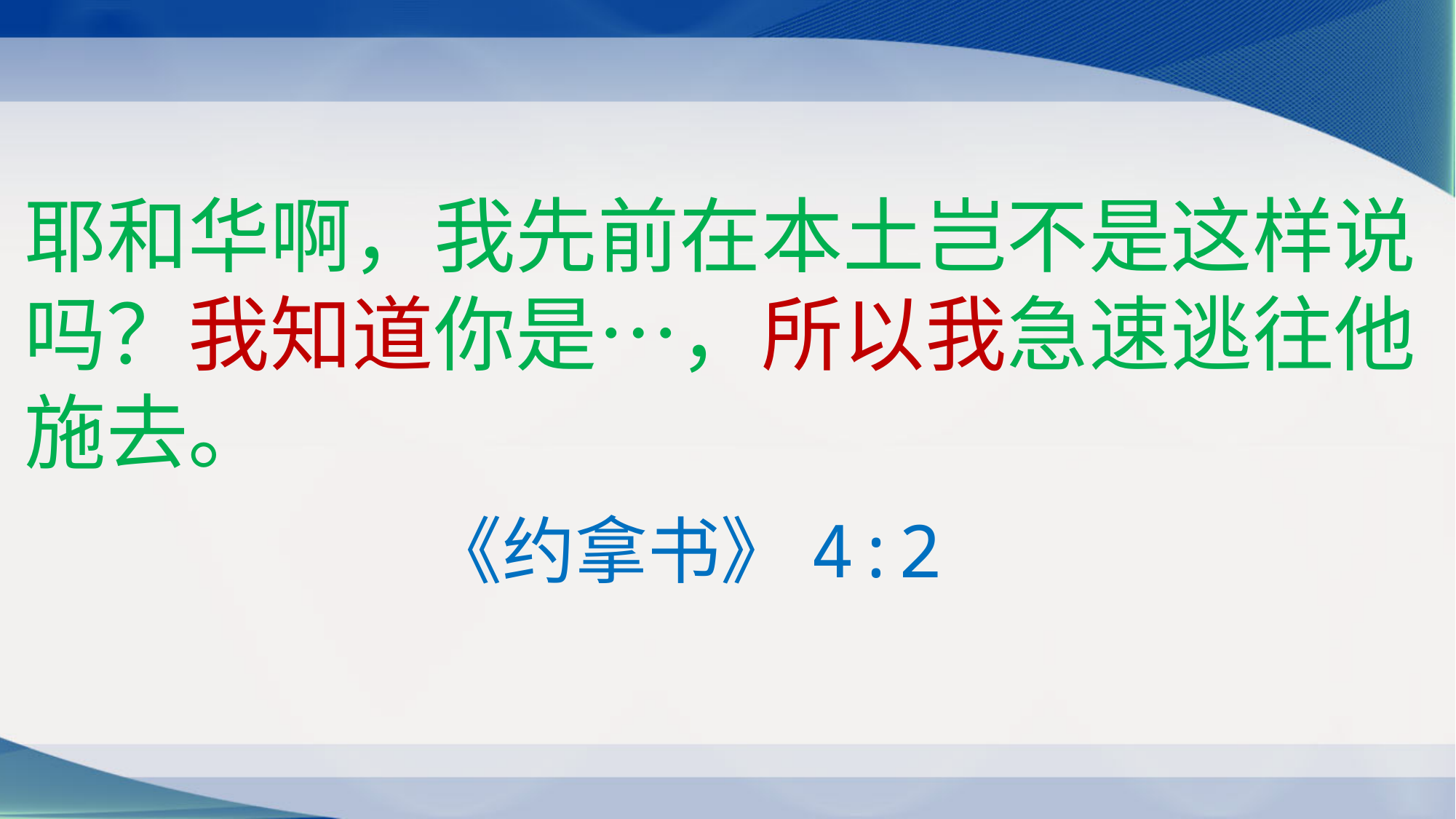

耶和华啊，我先前在本土岂不是这样说吗？我知道你是…，所以我急速逃往他施去。
                     《约拿书》4:2